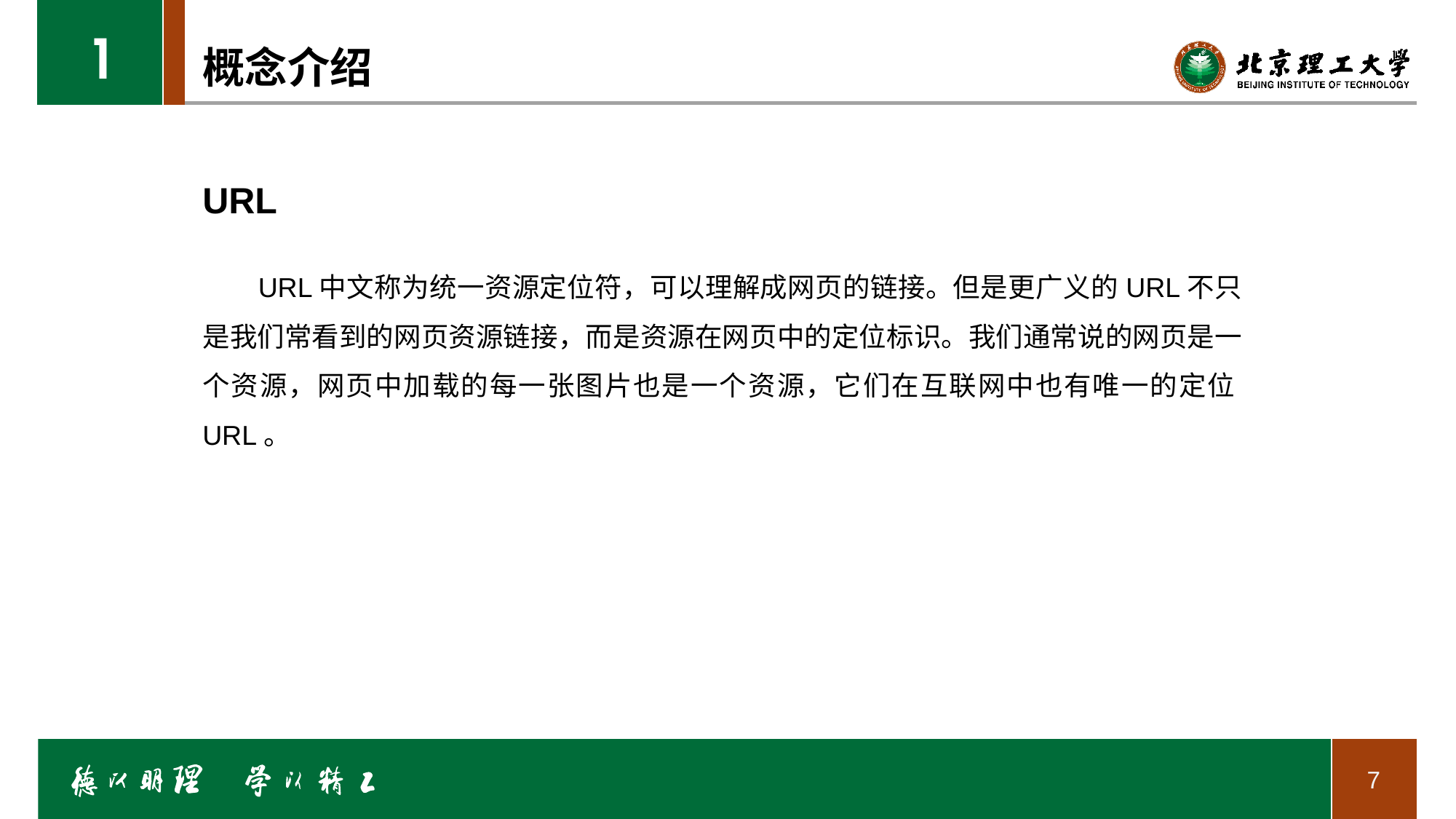

1
# 概念介绍
URL

       URL中文称为统一资源定位符，可以理解成网页的链接。但是更广义的URL不只是我们常看到的网页资源链接，而是资源在网页中的定位标识。我们通常说的网页是一个资源，网页中加载的每一张图片也是一个资源，它们在互联网中也有唯一的定位URL。